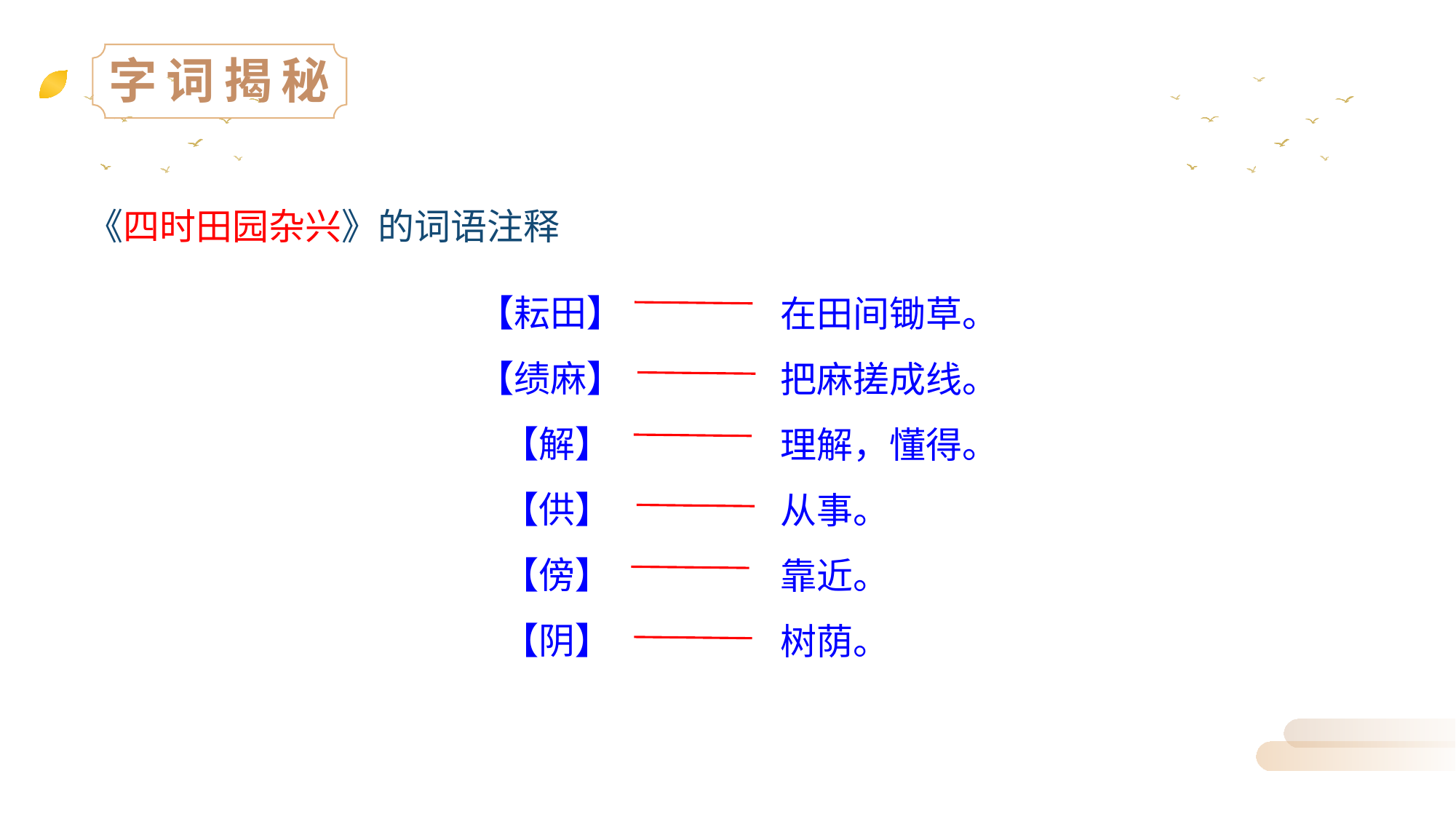

《四时田园杂兴》的词语注释
【耘田】
【绩麻】
  【解】
  【供】
  【傍】
  【阴】

在田间锄草。
把麻搓成线。
理解，懂得。
从事。
靠近。
树荫。